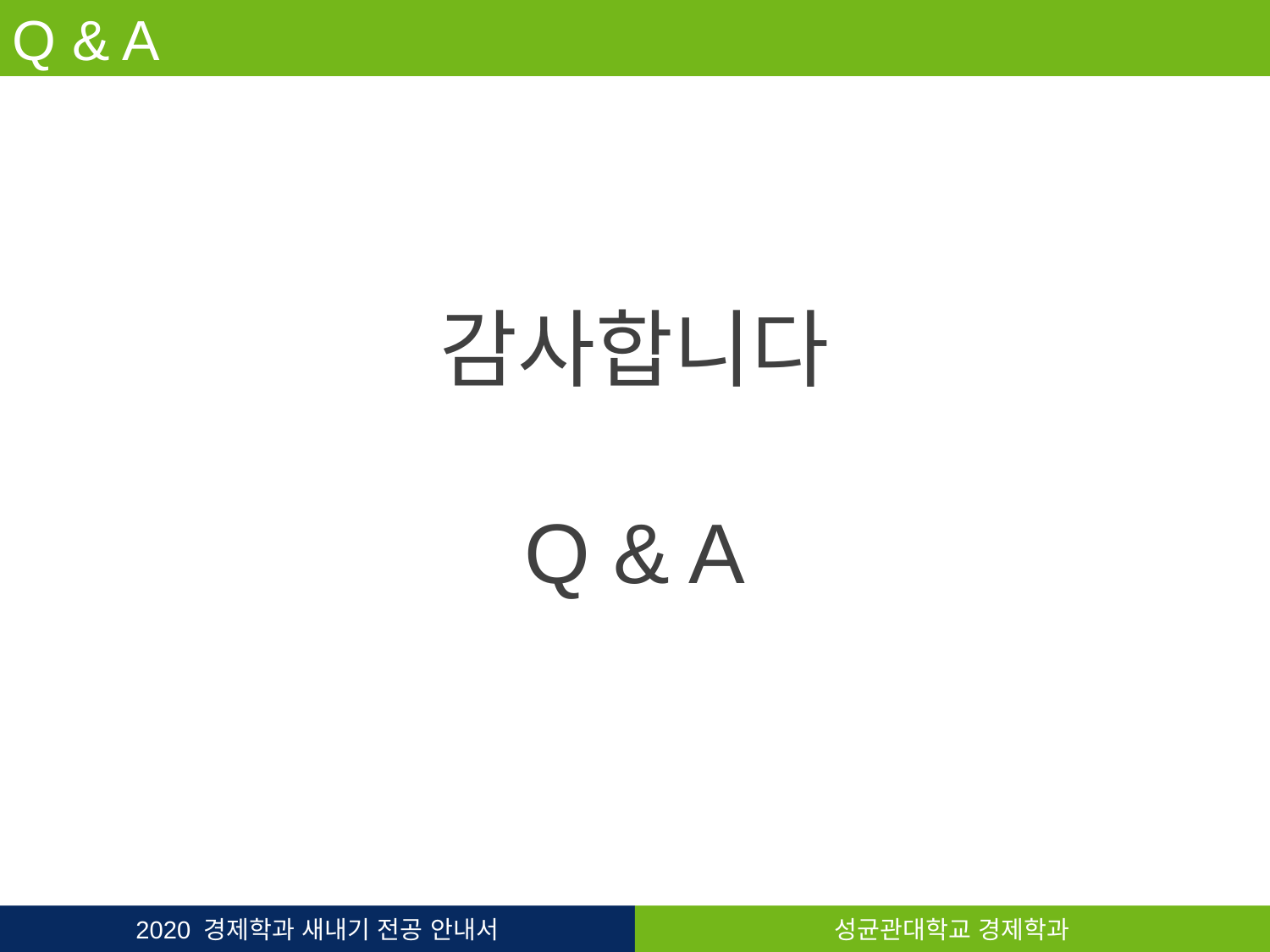

Q & A
# 감사합니다 Q & A